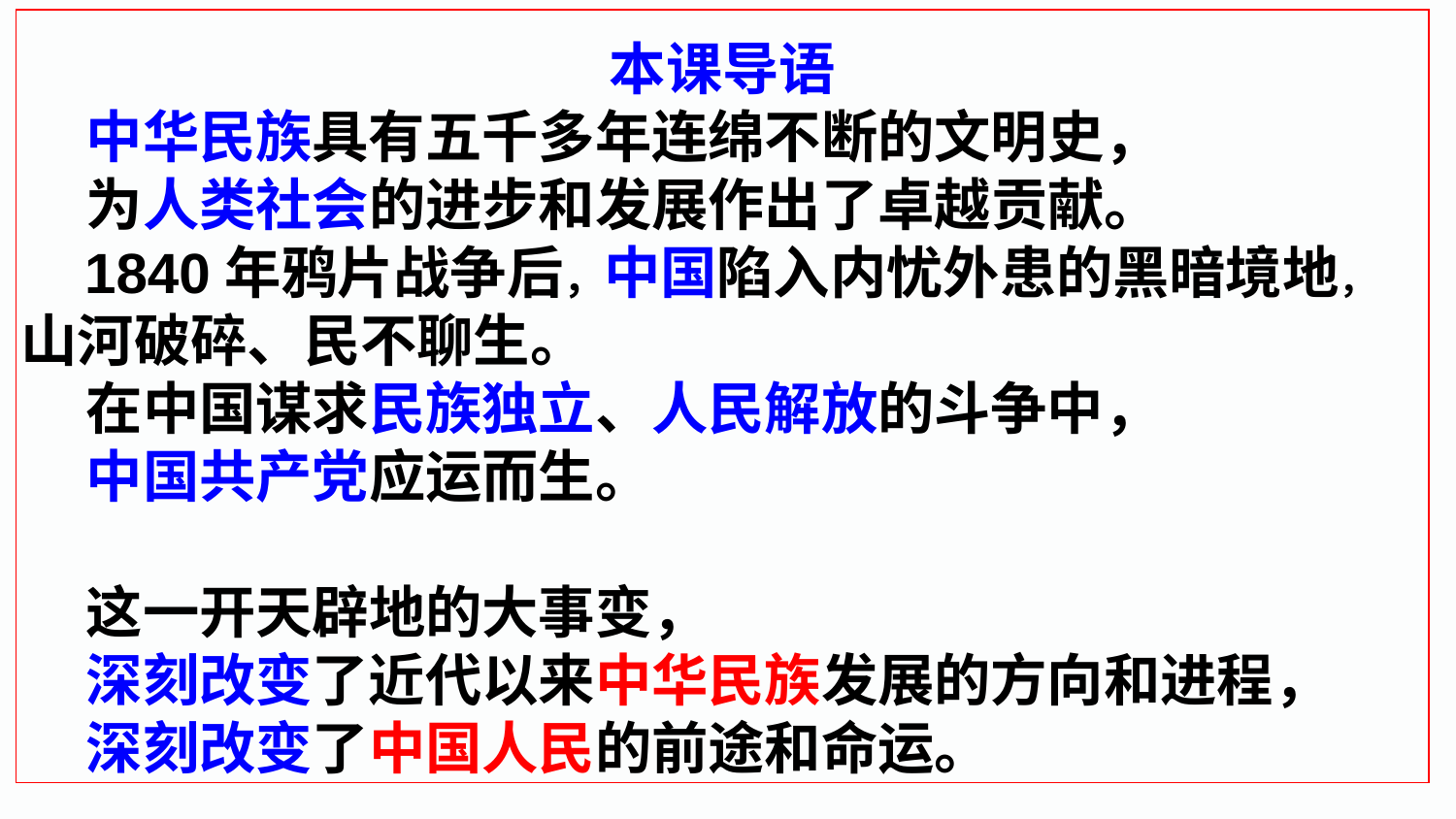

本课导语
    中华民族具有五千多年连绵不断的文明史，
    为人类社会的进步和发展作出了卓越贡献。
    1840年鸦片战争后，中国陷入内忧外患的黑暗境地，山河破碎、民不聊生。
    在中国谋求民族独立、人民解放的斗争中，
    中国共产党应运而生。

    这一开天辟地的大事变，
    深刻改变了近代以来中华民族发展的方向和进程，
    深刻改变了中国人民的前途和命运。